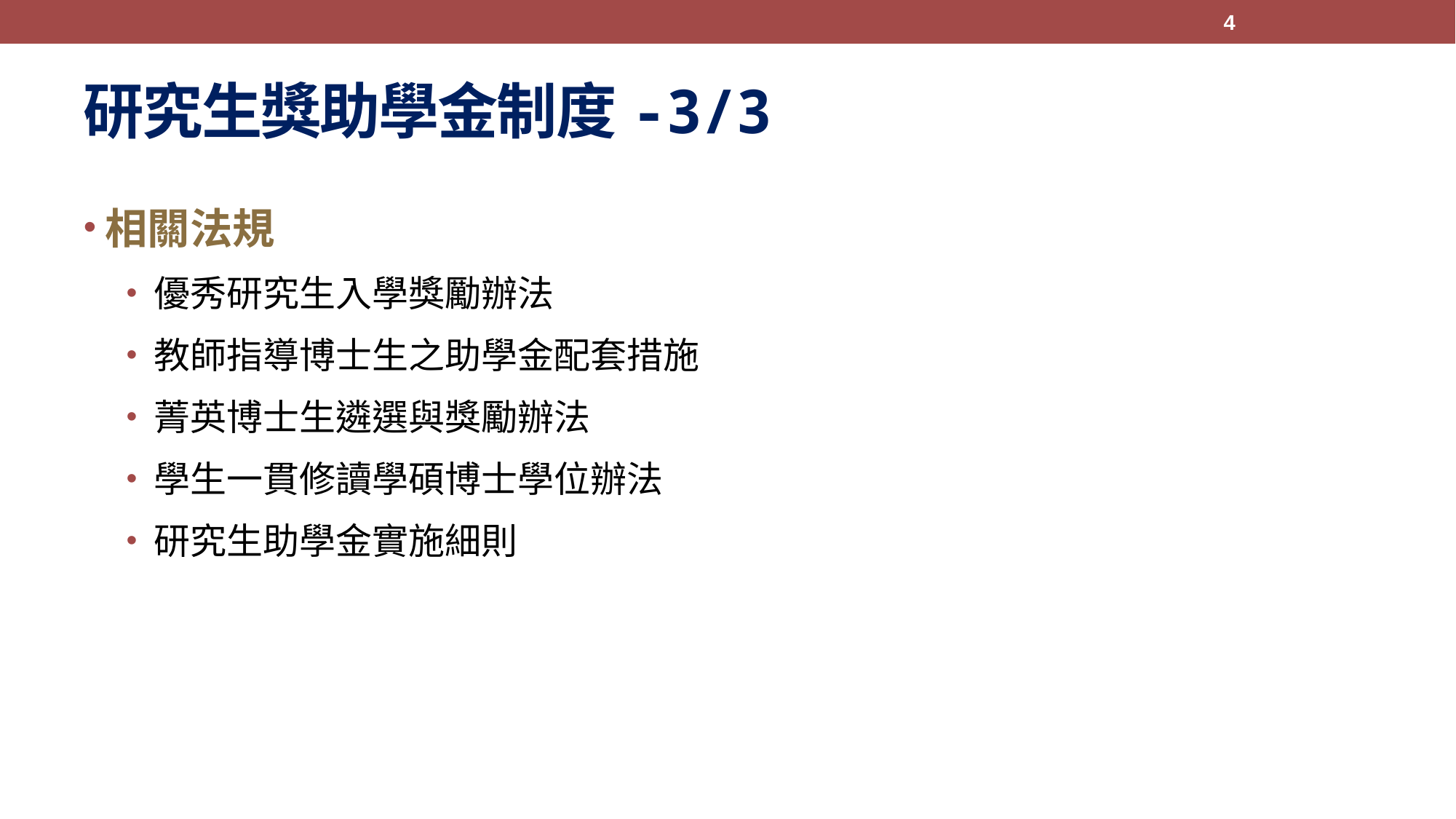

4
# 研究生獎助學金制度-3/3
相關法規
 優秀研究生入學獎勵辦法
 教師指導博士生之助學金配套措施
 菁英博士生遴選與獎勵辦法
 學生一貫修讀學碩博士學位辦法
 研究生助學金實施細則